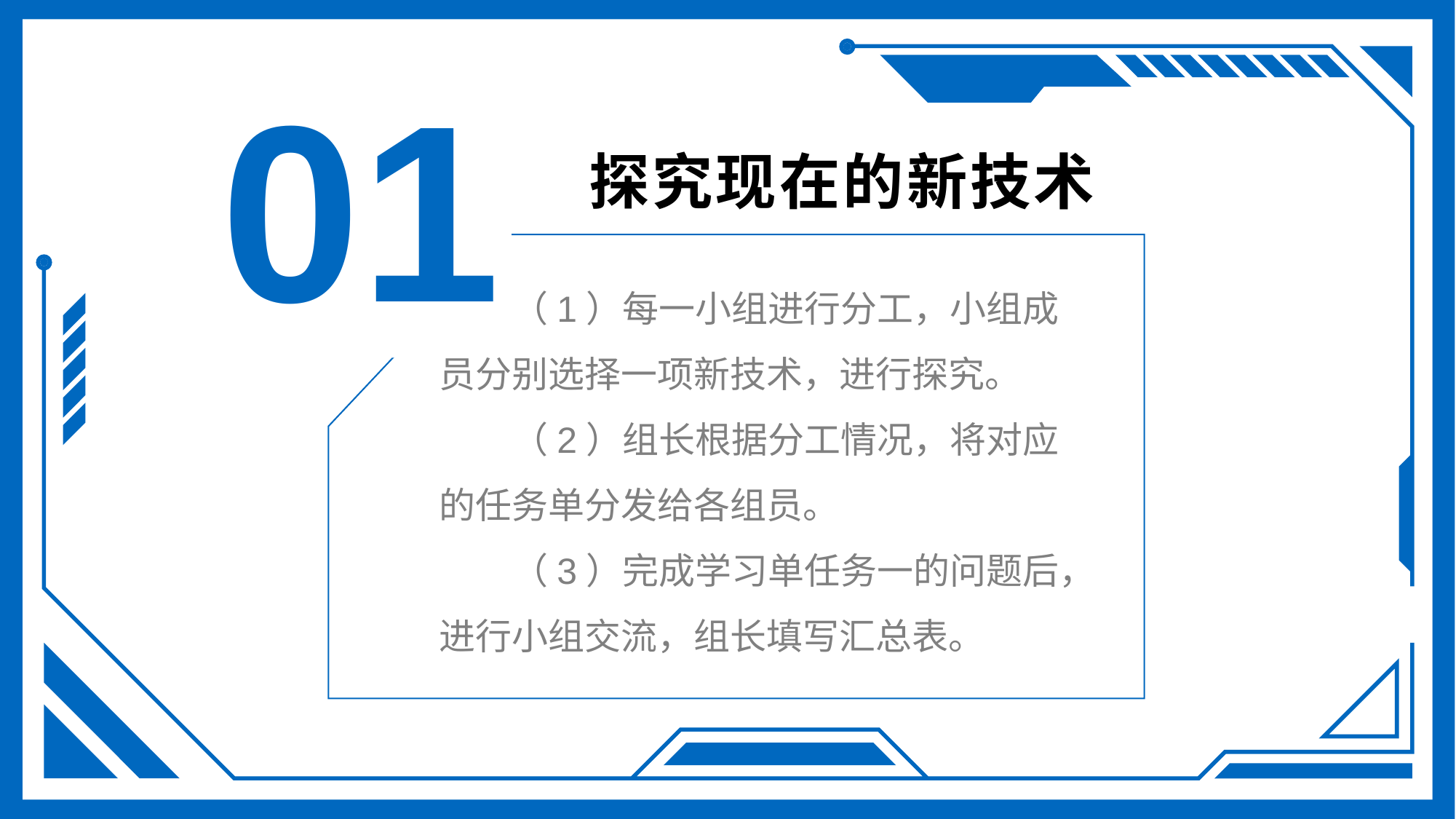

01
探究现在的新技术

（1）每一小组进行分工，小组成员分别选择一项新技术，进行探究。
（2）组长根据分工情况，将对应的任务单分发给各组员。
（3）完成学习单任务一的问题后，进行小组交流，组长填写汇总表。